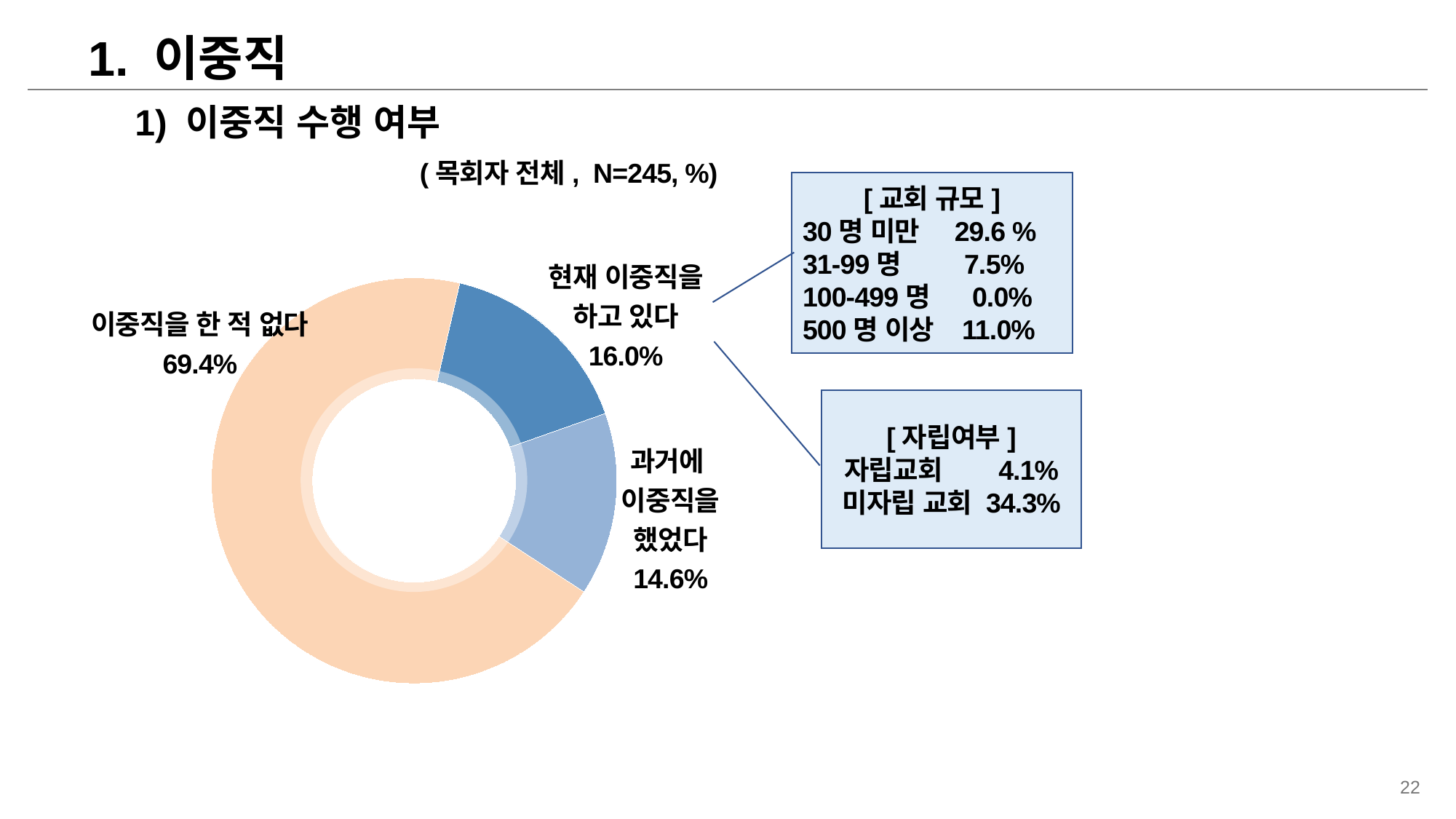

1. 이중직
1) 이중직 수행 여부
(목회자 전체,  N=245, %)
[교회 규모]
30명 미만    29.6 %
31-99명        7.5%
100-499명     0.0%
500명 이상   11.0%
현재 이중직을
하고 있다
16.0%

### Chart

| Category | 열1 |
|---|---|
| 지금처럼 계속 하고 싶다 | 16.0 |
| 지금보다 더 하고 싶다 | 14.6 |
| 지금보다 줄이고 싶다 | 69.4 |
이중직을 한 적 없다
69.4%
[자립여부]
자립교회       4.1%
미자립 교회 34.3%
과거에
이중직을
했었다
14.6%